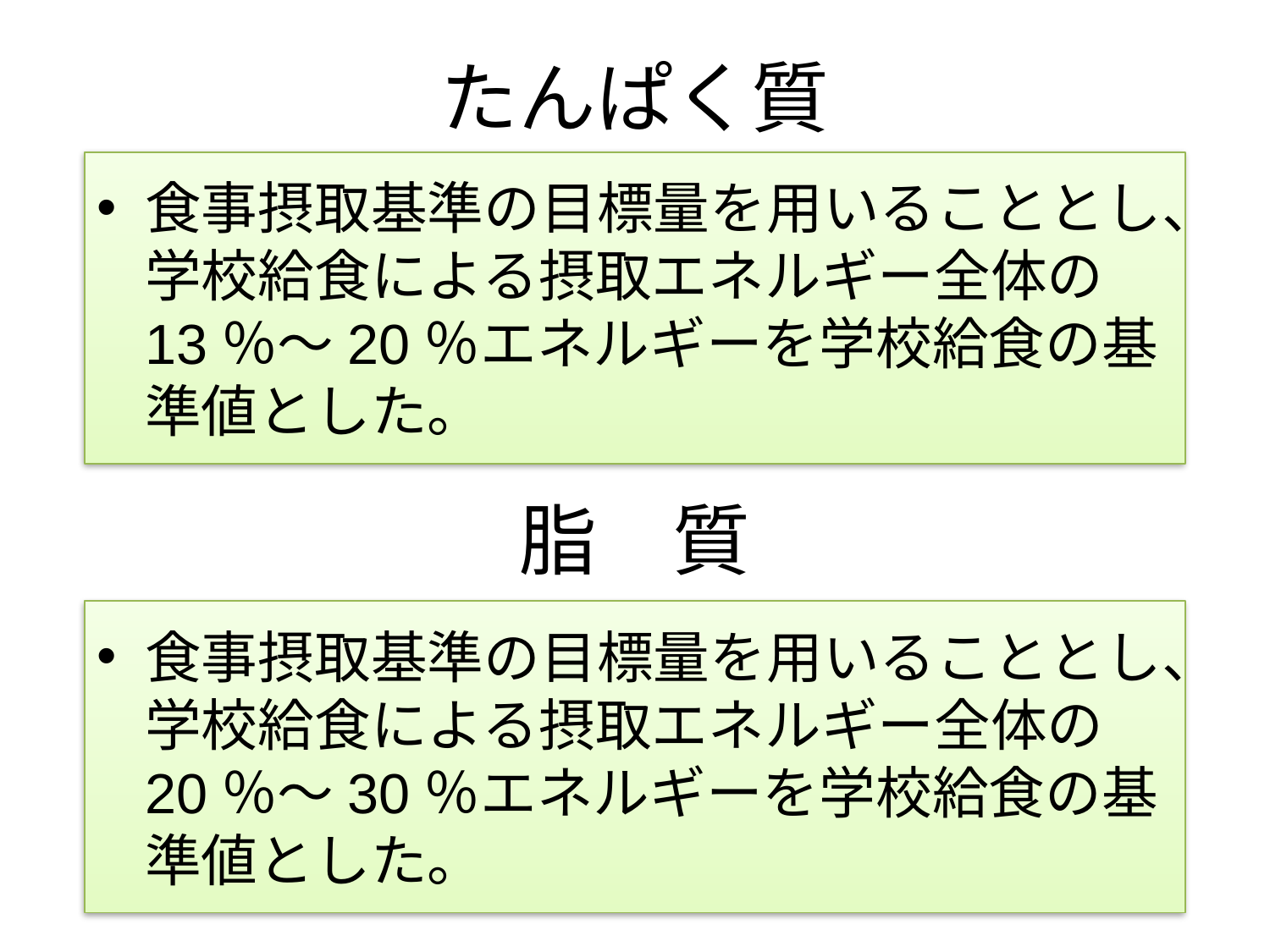

# たんぱく質
食事摂取基準の目標量を用いることとし、学校給食による摂取エネルギー全体の13％～20％エネルギーを学校給食の基準値とした。
脂　質
食事摂取基準の目標量を用いることとし、学校給食による摂取エネルギー全体の20％～30％エネルギーを学校給食の基準値とした。